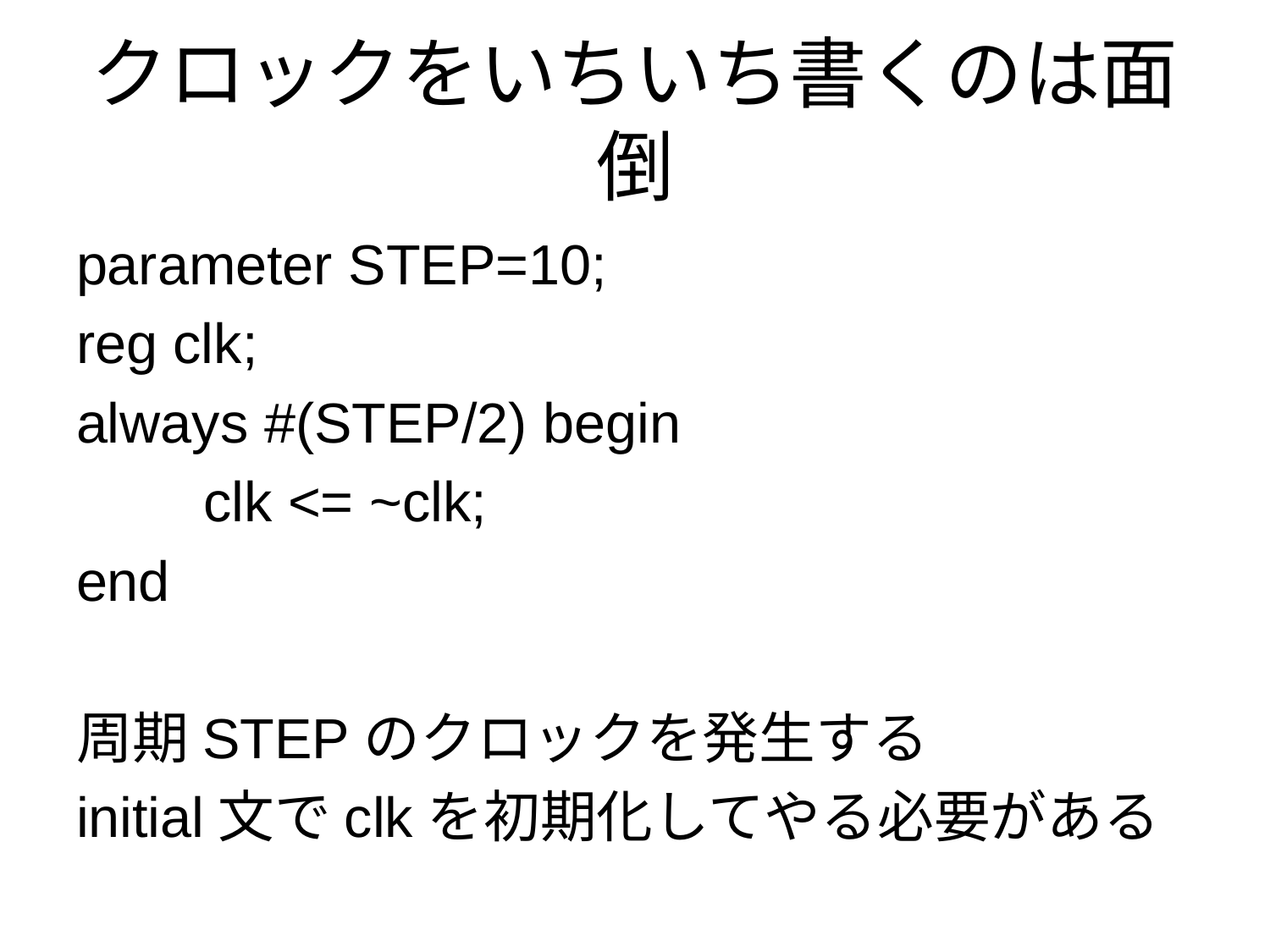

# クロックをいちいち書くのは面倒
parameter STEP=10;
reg clk;
always #(STEP/2) begin
	clk <= ~clk;
end

周期STEPのクロックを発生する
initial文でclkを初期化してやる必要がある